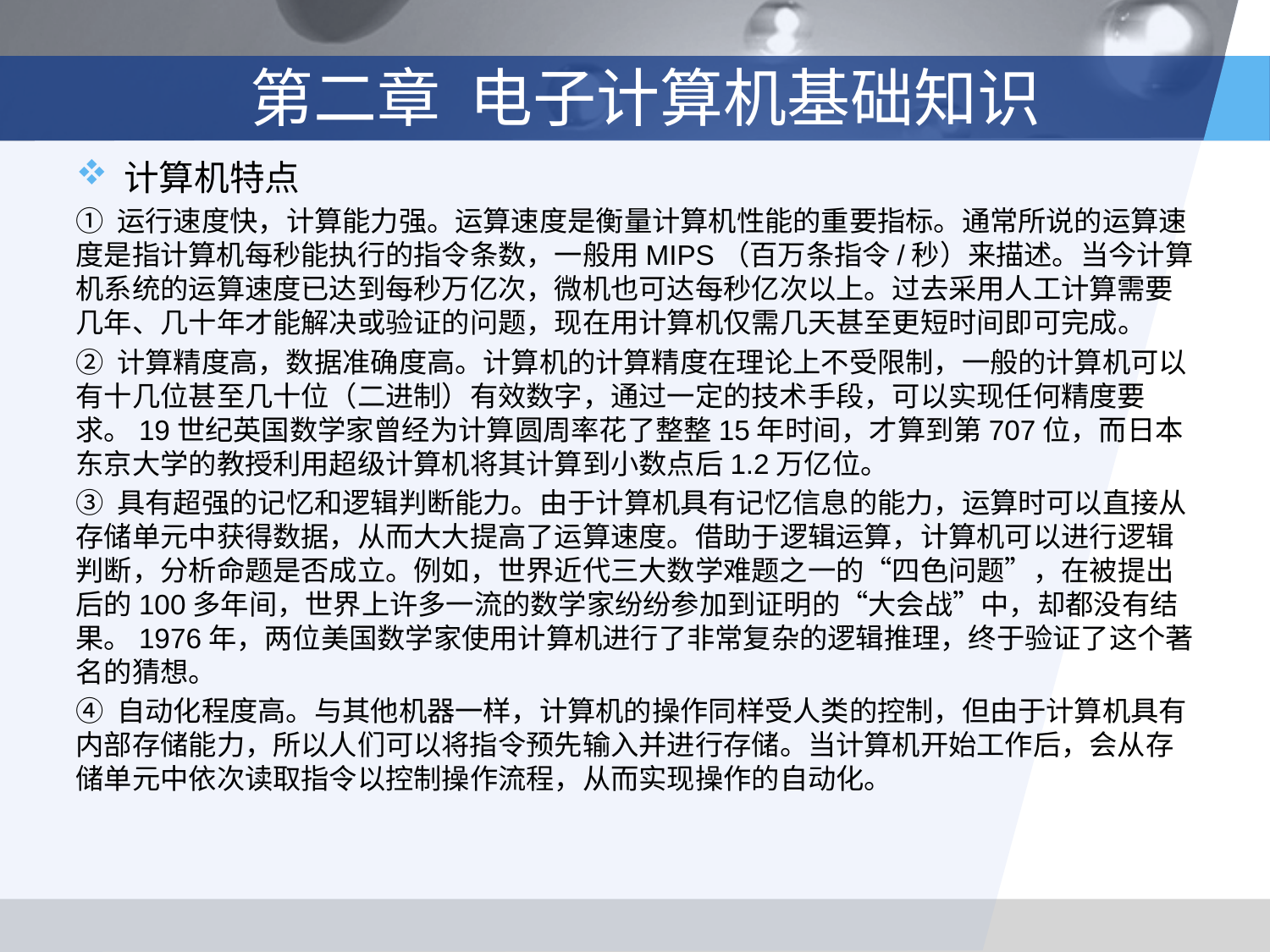

# 第二章  电子计算机基础知识
计算机特点
① 运行速度快，计算能力强。运算速度是衡量计算机性能的重要指标。通常所说的运算速度是指计算机每秒能执行的指令条数，一般用MIPS（百万条指令/秒）来描述。当今计算机系统的运算速度已达到每秒万亿次，微机也可达每秒亿次以上。过去采用人工计算需要几年、几十年才能解决或验证的问题，现在用计算机仅需几天甚至更短时间即可完成。
② 计算精度高，数据准确度高。计算机的计算精度在理论上不受限制，一般的计算机可以有十几位甚至几十位（二进制）有效数字，通过一定的技术手段，可以实现任何精度要求。19世纪英国数学家曾经为计算圆周率花了整整15年时间，才算到第707位，而日本东京大学的教授利用超级计算机将其计算到小数点后1.2万亿位。
③ 具有超强的记忆和逻辑判断能力。由于计算机具有记忆信息的能力，运算时可以直接从存储单元中获得数据，从而大大提高了运算速度。借助于逻辑运算，计算机可以进行逻辑判断，分析命题是否成立。例如，世界近代三大数学难题之一的“四色问题”，在被提出后的100多年间，世界上许多一流的数学家纷纷参加到证明的“大会战”中，却都没有结果。1976年，两位美国数学家使用计算机进行了非常复杂的逻辑推理，终于验证了这个著名的猜想。
④ 自动化程度高。与其他机器一样，计算机的操作同样受人类的控制，但由于计算机具有内部存储能力，所以人们可以将指令预先输入并进行存储。当计算机开始工作后，会从存储单元中依次读取指令以控制操作流程，从而实现操作的自动化。